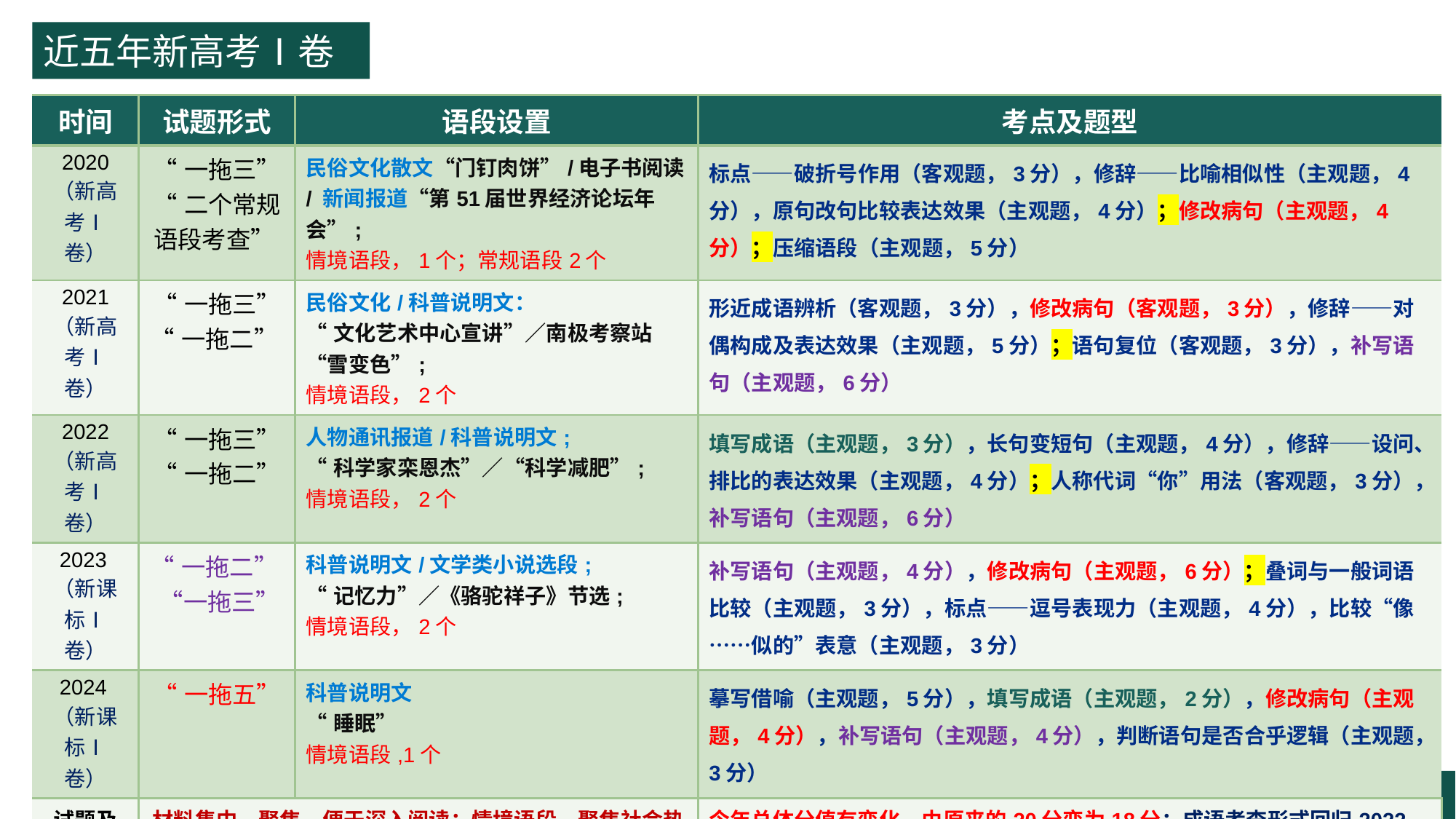

近五年新高考Ⅰ卷
| 时间 | 试题形式 | 语段设置 | 考点及题型 |
| --- | --- | --- | --- |
| 2020 （新高考Ⅰ卷） | “一拖三” “二个常规语段考查” | 民俗文化散文“门钉肉饼”/电子书阅读 / 新闻报道“第51届世界经济论坛年会”; 情境语段，1个；常规语段2个 | 标点——破折号作用（客观题，3分），修辞——比喻相似性（主观题，4分），原句改句比较表达效果（主观题，4分）；修改病句（主观题，4分）；压缩语段（主观题，5分） |
| 2021 （新高考Ⅰ卷） | “一拖三” “一拖二” | 民俗文化/科普说明文： “文化艺术中心宣讲”／南极考察站“雪变色”; 情境语段，2个 | 形近成语辨析（客观题，3分），修改病句（客观题，3分），修辞——对偶构成及表达效果（主观题，5分）；语句复位（客观题，3分），补写语句（主观题，6分） |
| 2022 （新高考Ⅰ卷） | “一拖三” “一拖二” | 人物通讯报道/科普说明文; “科学家栾恩杰”／“科学减肥”; 情境语段，2个 | 填写成语（主观题，3分），长句变短句（主观题，4分），修辞——设问、排比的表达效果（主观题，4分）；人称代词“你”用法（客观题，3分），补写语句（主观题，6分） |
| 2023（新课标Ⅰ卷） | “一拖二” “一拖三” | 科普说明文/文学类小说选段; “记忆力”／《骆驼祥子》节选; 情境语段，2个 | 补写语句（主观题，4分），修改病句（主观题，6分）；叠词与一般词语比较（主观题，3分），标点——逗号表现力（主观题，4分），比较“像……似的”表意（主观题，3分） |
| 2024（新课标Ⅰ卷） | “一拖五” | 科普说明文 “睡眠” 情境语段,1个 | 摹写借喻（主观题，5分），填写成语（主观题，2分），修改病句（主观题，4分），补写语句（主观题，4分），判断语句是否合乎逻辑（主观题，3分） |
| 试题及能力考查变化 | 材料集中、聚焦，便于深入阅读；情境语段，聚焦社会热点，五育并重，关注科技，关注民生，有热点，有传统文化 |  | 今年总体分值有变化，由原来的20分变为18分；成语考查形式回归2022年；补写语句连续4年考查，仍是重中之重；病句修改，主观考查为主，需要注意答题时修改模式；修辞探究与表达效果的考查，近几年的形式多样，愈来愈灵活，且从判断分析到应用写作；逻辑的应用逐步摄入考题，但以简单的句间关系为主。 |